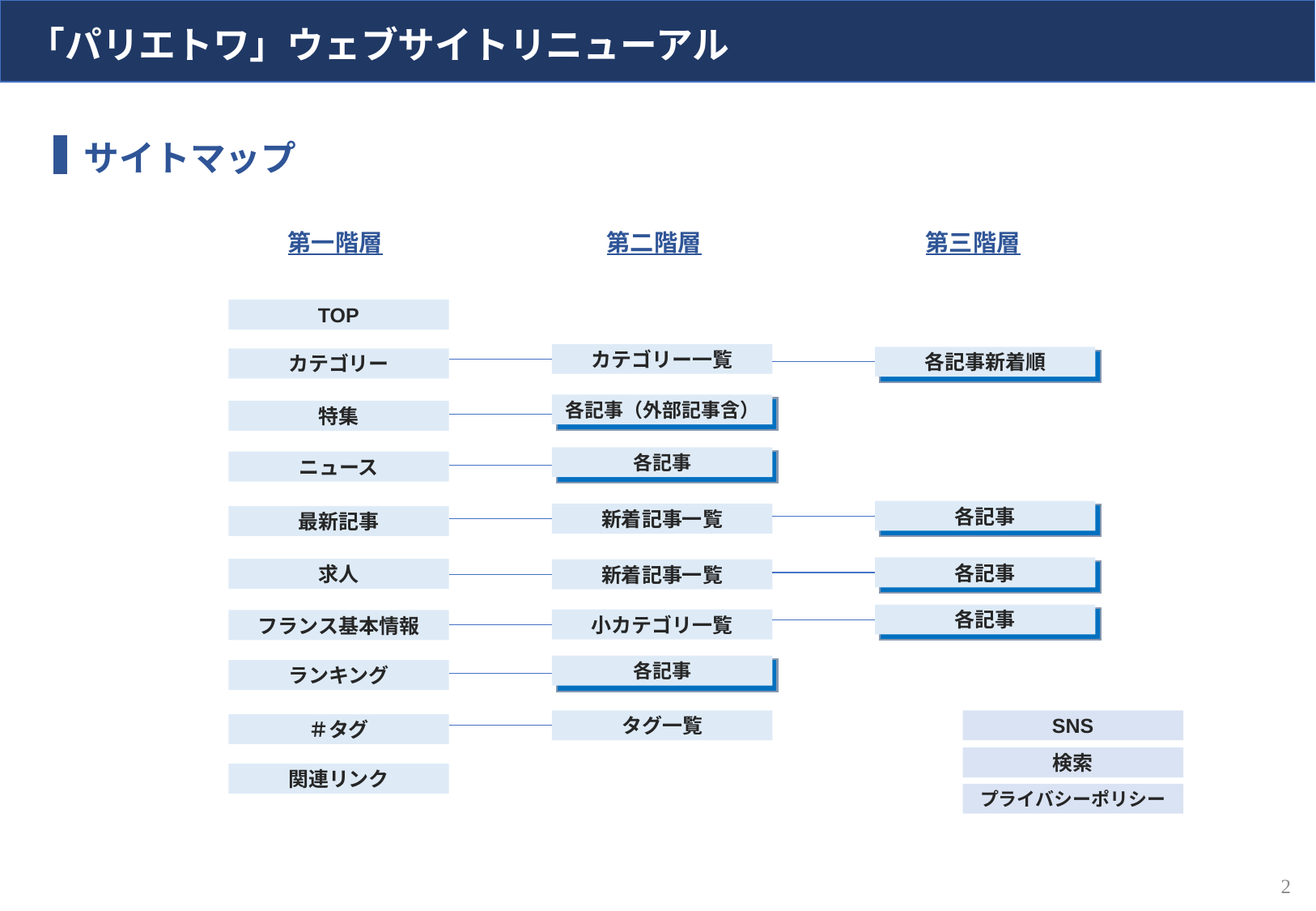

「パリエトワ」ウェブサイトリニューアル
サイトマップ

第一階層
第二階層
第三階層
TOP
カテゴリー一覧
各記事新着順
カテゴリー

各記事（外部記事含）

特集
各記事

ニュース
各記事
新着記事一覧

最新記事
各記事
求人
新着記事一覧

各記事

小カテゴリ一覧
フランス基本情報
各記事

ランキング
SNS
タグ一覧
＃タグ
検索
関連リンク
プライバシーポリシー
2